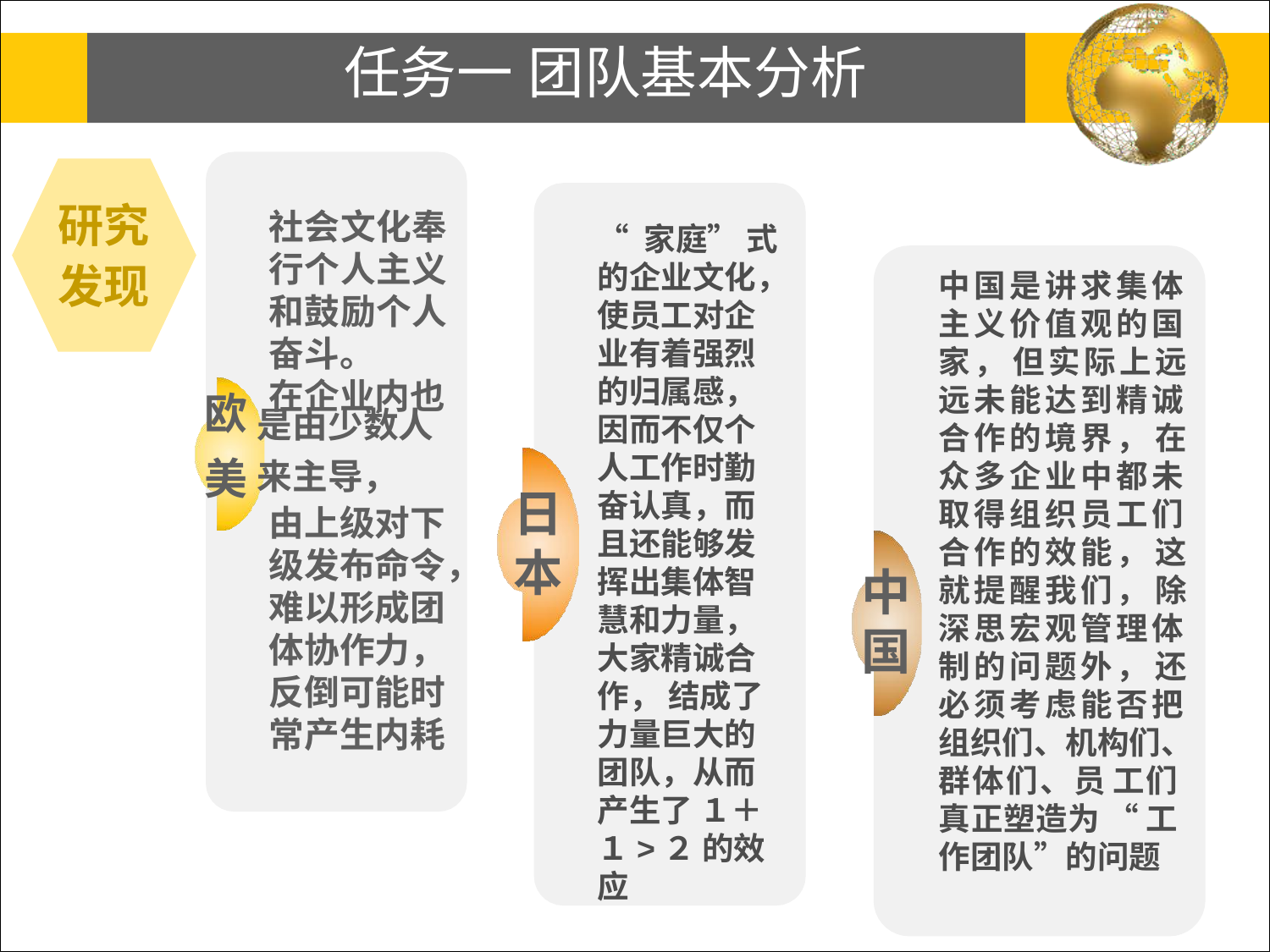

# 任务一 团队基本分析

研究 发现
社会文化奉 行个人主义 和鼓励个人 奋斗。
“ 家庭” 式 的企业文化， 使员工对企 业有着强烈 的归属感，  因而不仅个 人工作时勤 奋认真，而 且还能够发 挥出集体智 慧和力量，  大家精诚合 作， 结成了 力量巨大的 团队，从而 产生了 １＋  １>２ 的效应

中国是讲求集体 主义价值观的国 家， 但实际上远 远未能达到精诚 合作的境界， 在 众多企业中都未 取得组织员工们 合作的效能， 这 就提醒我们， 除 深思宏观管理体 制的问题外， 还 必须考虑能否把 组织们、机构们、 群体们、员 工们 真正塑造为 “ 工 作团队”的问题
在企业内也

欧 是由少数人
美 来主导，

日 本
由上级对下 级发布命令， 难以形成团 体协作力，  反倒可能时 常产生内耗

中 国